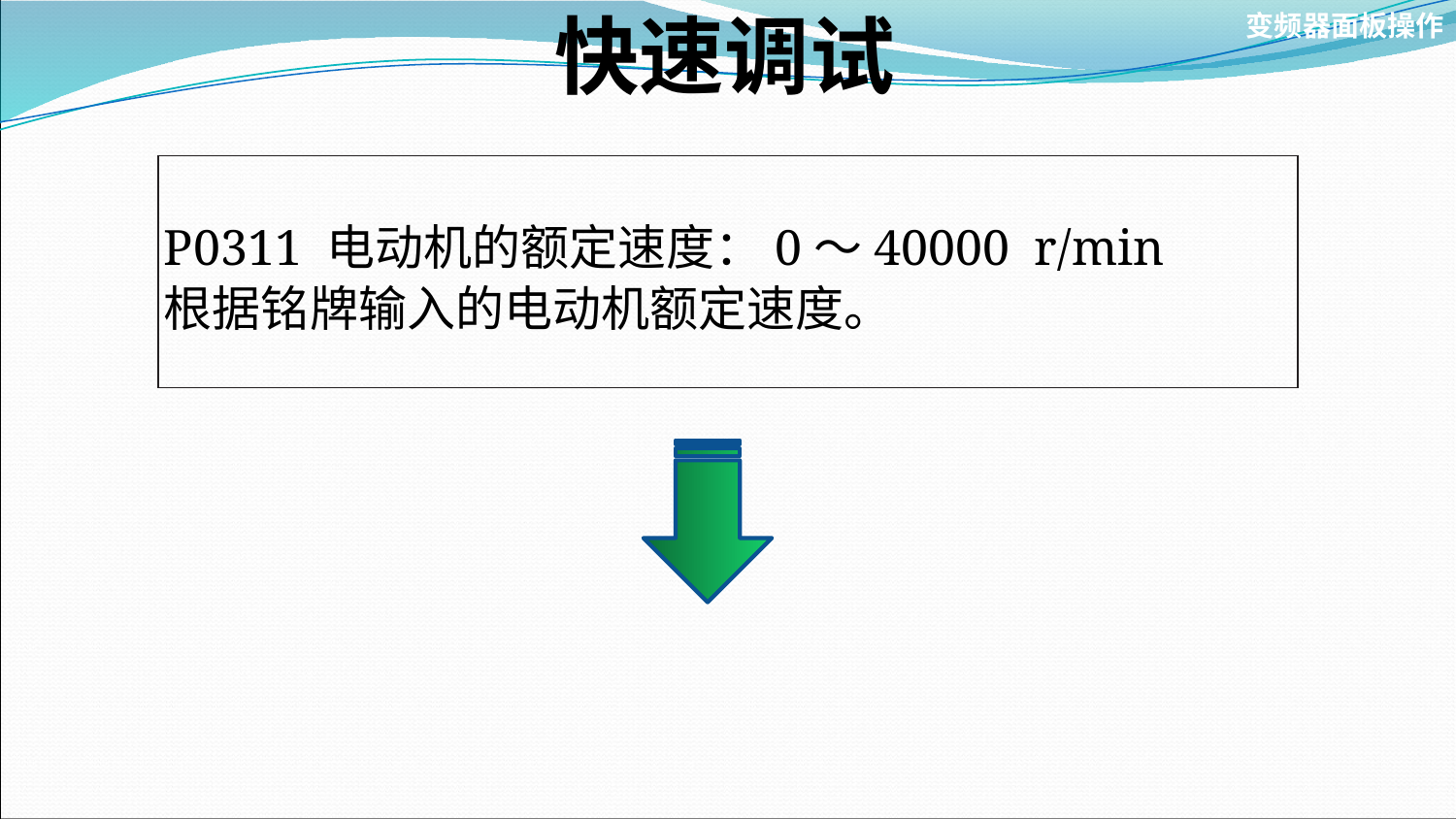

快速调试
变频器面板操作

P0311 电动机的额定速度：0～40000  r/min
根据铭牌输入的电动机额定速度。

11